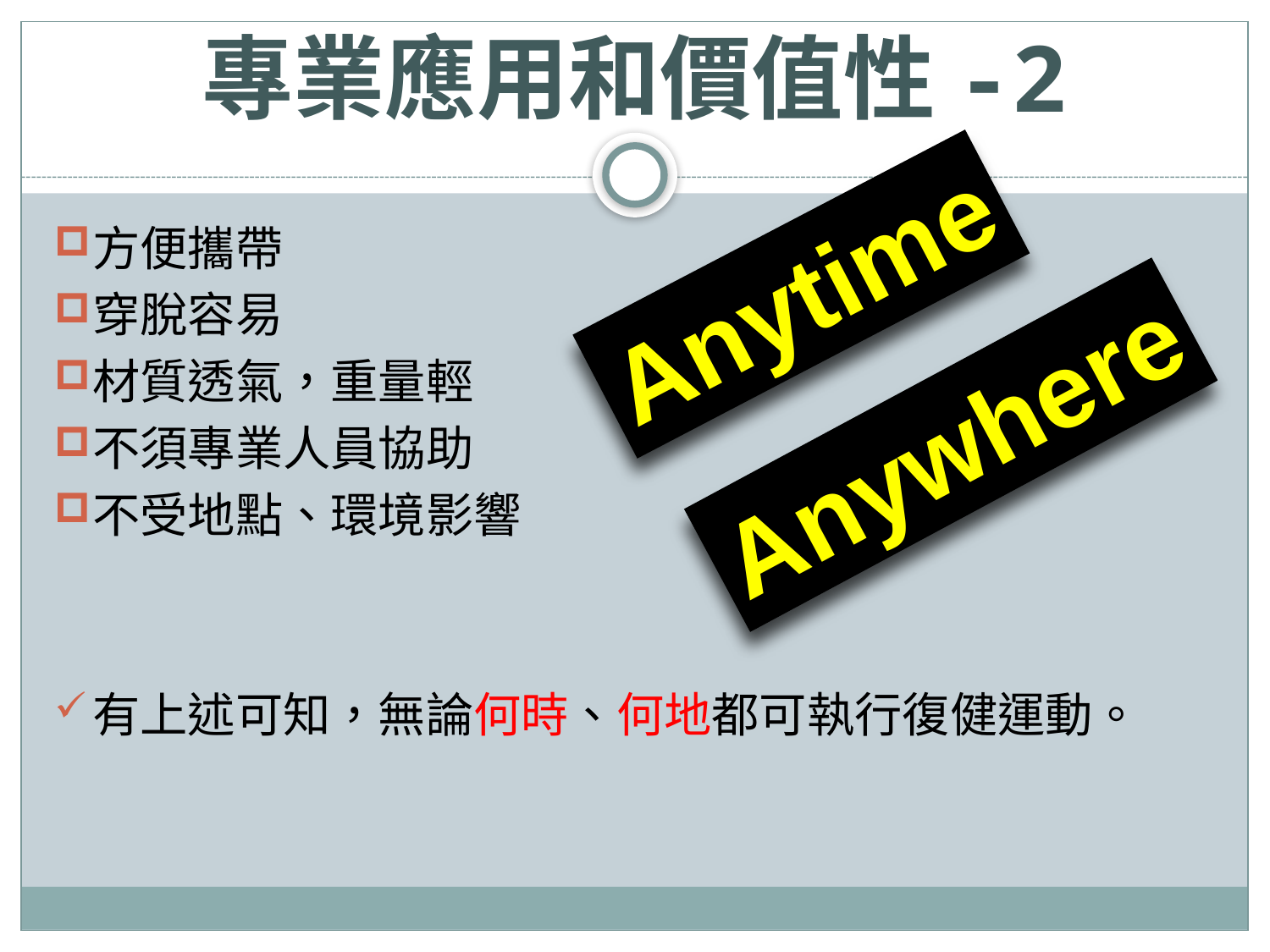

# 專業應用和價值性-2
方便攜帶
穿脫容易
材質透氣，重量輕
不須專業人員協助
不受地點、環境影響

有上述可知，無論何時、何地都可執行復健運動。

Anytime
Anywhere